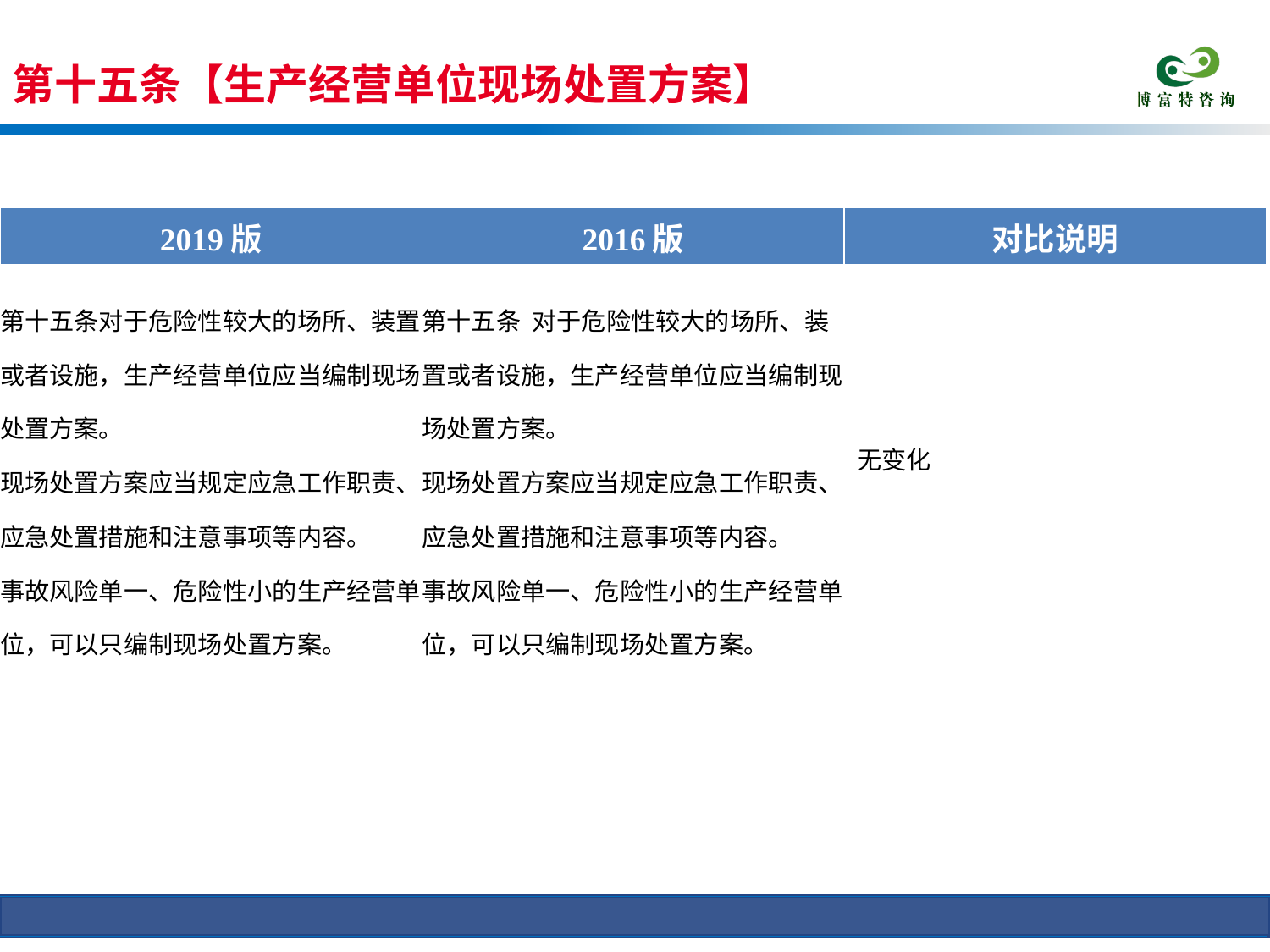

第十五条【生产经营单位现场处置方案】
条文对比
| 2019版 | 2016版 | 对比说明 |
| --- | --- | --- |
| 第十五条对于危险性较大的场所、装置或者设施，生产经营单位应当编制现场处置方案。 现场处置方案应当规定应急工作职责、应急处置措施和注意事项等内容。 事故风险单一、危险性小的生产经营单位，可以只编制现场处置方案。 | 第十五条 对于危险性较大的场所、装置或者设施，生产经营单位应当编制现场处置方案。 现场处置方案应当规定应急工作职责、应急处置措施和注意事项等内容。 事故风险单一、危险性小的生产经营单位，可以只编制现场处置方案。 | 无变化 |